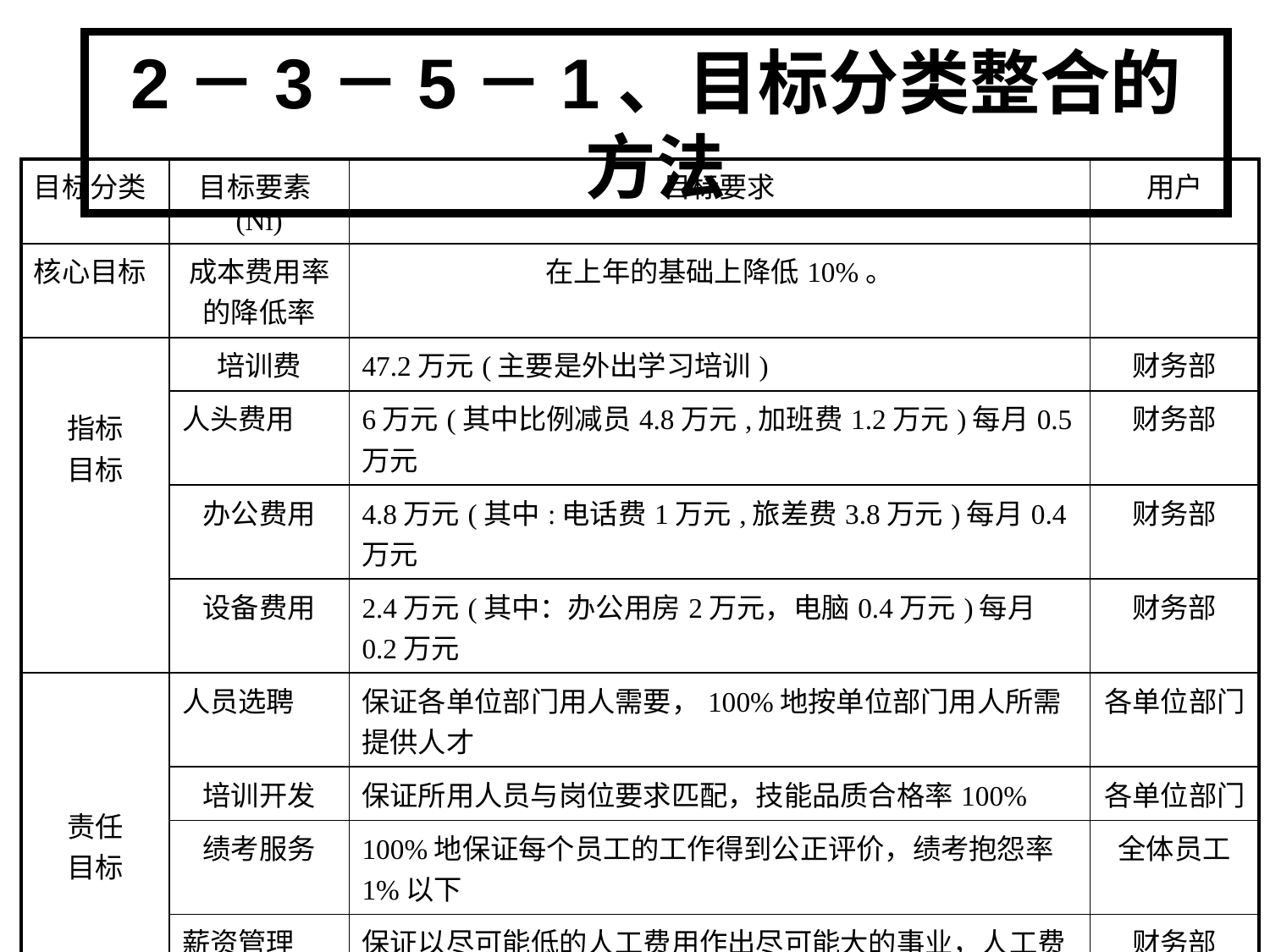

2－3－5－1、目标分类整合的方法
| 目标分类 | 目标要素(Ni) | 目标要求 | 用户 |
| --- | --- | --- | --- |
| 核心目标 | 成本费用率的降低率 | 在上年的基础上降低10%。 |  |
| 指标 目标 | 培训费 | 47.2万元(主要是外出学习培训) | 财务部 |
|  | 人头费用 | 6万元(其中比例减员4.8万元,加班费1.2万元)每月0.5万元 | 财务部 |
|  | 办公费用 | 4.8万元(其中:电话费1万元,旅差费3.8万元)每月0.4万元 | 财务部 |
|  | 设备费用 | 2.4万元(其中：办公用房2万元，电脑0.4万元)每月0.2万元 | 财务部 |
| 责任 目标 | 人员选聘 | 保证各单位部门用人需要，100%地按单位部门用人所需提供人才 | 各单位部门 |
|  | 培训开发 | 保证所用人员与岗位要求匹配，技能品质合格率100% | 各单位部门 |
|  | 绩考服务 | 100%地保证每个员工的工作得到公正评价，绩考抱怨率1%以下 | 全体员工 |
|  | 薪资管理 | 保证以尽可能低的人工费用作出尽可能大的事业，人工费用率低于同行5% | 财务部 |
|  | 劳资关系融和 | 减少劳资矛盾，员工流动率（非正常离退的流动与员工总数相比）低于10% | 总经理 |
| 项目目标 | 工作评价 | 对全公司的每个岗位的相对价值作出客观公正评价 | 总经理 |